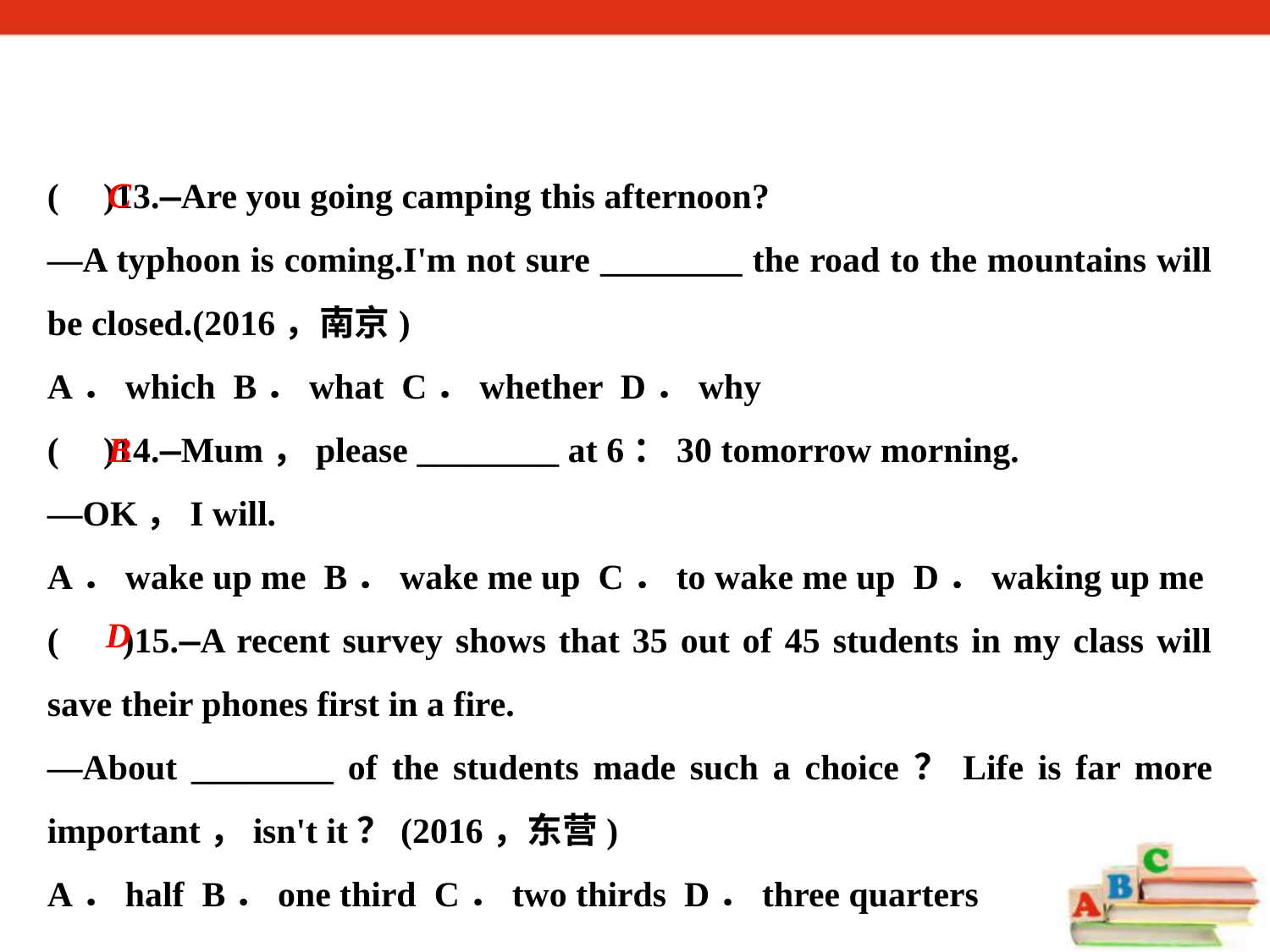

(     )13.—Are you going camping this afternoon?
—A typhoon is coming.I'm not sure ________ the road to the mountains will be closed.(2016，南京)
A．which  B．what  C．whether  D．why
(     )14.—Mum，please ________ at 6：30 tomorrow morning.
—OK，I will.
A．wake up me  B．wake me up  C．to wake me up  D．waking up me
(     )15.—A recent survey shows that 35 out of 45 students in my class will save their phones first in a fire.
—About ________ of the students made such a choice？Life is far more important，isn't it？(2016，东营)
A．half  B．one third  C．two thirds  D．three quarters
C
B
D